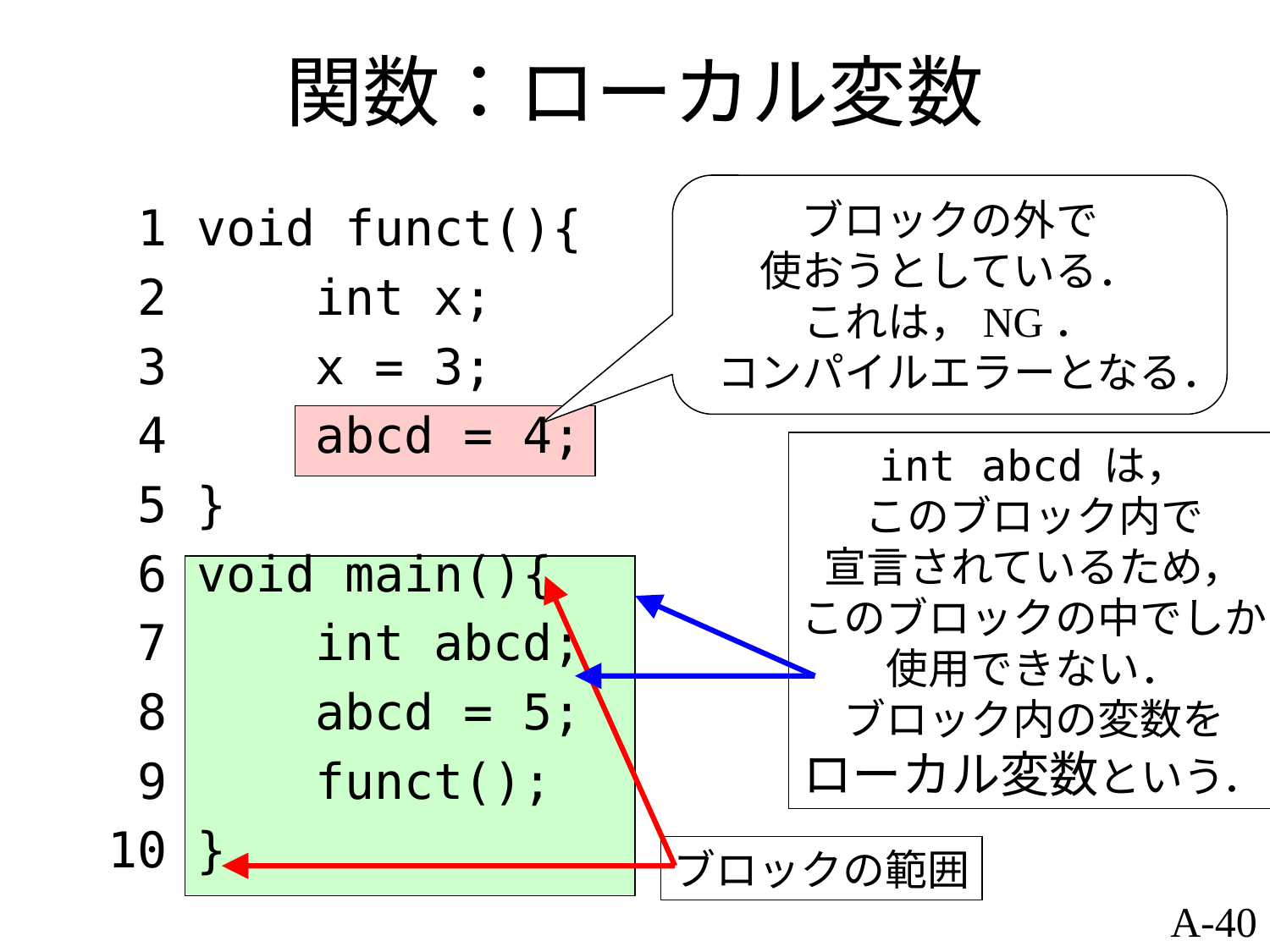

# 関数：ローカル変数
ブロックの外で
使おうとしている．
これは，NG．
コンパイルエラーとなる．
 1 void funct(){
 2     int x;
 3     x = 3;
 4     abcd = 4;
 5 }
 6 void main(){
 7     int abcd;
 8     abcd = 5;
 9     funct();
10 }

int abcd は，
このブロック内で
宣言されているため，
このブロックの中でしか
使用できない．
ブロック内の変数を
ローカル変数という．

ブロックの範囲

A-40